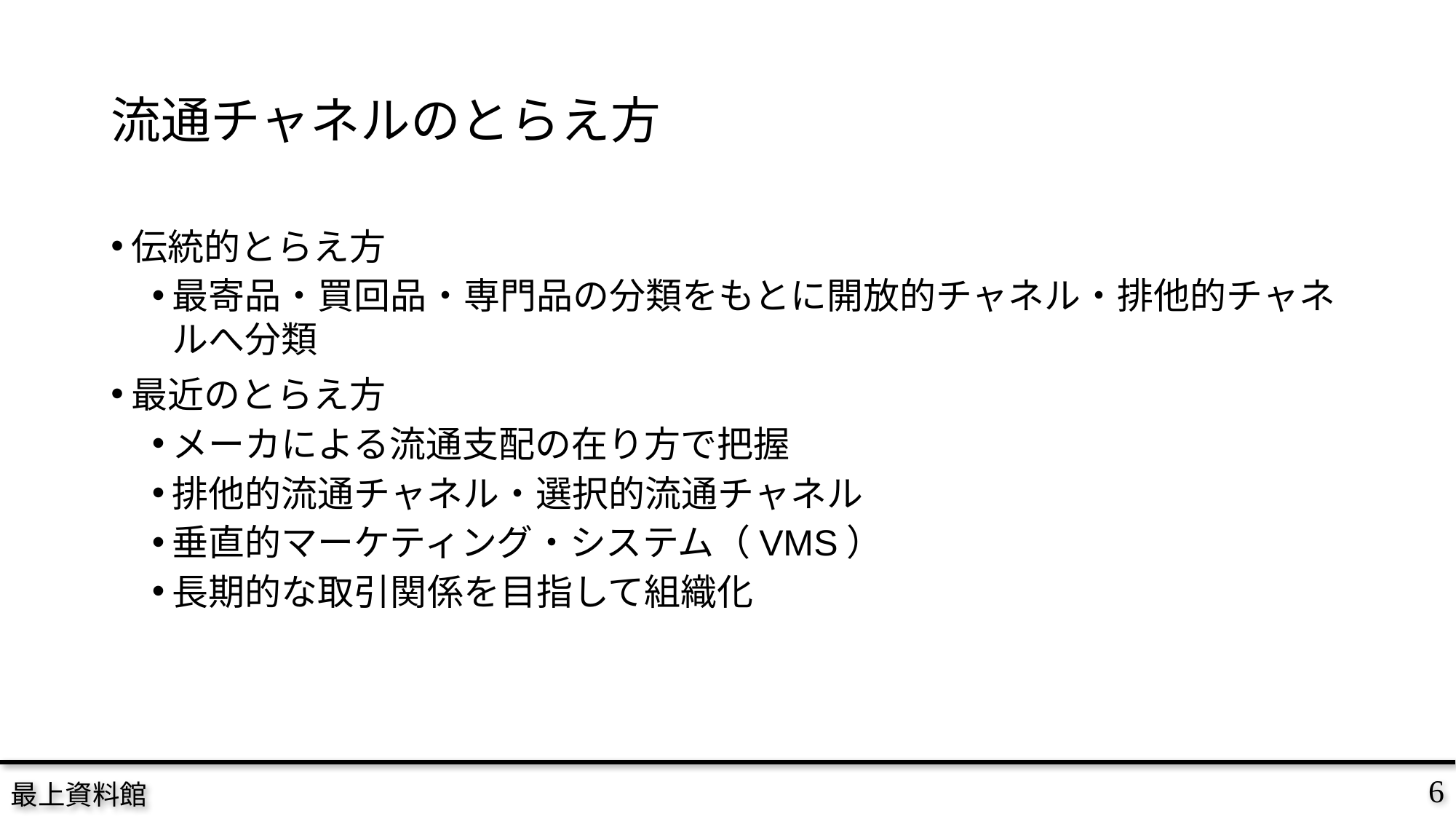

# 流通チャネルのとらえ方
伝統的とらえ方
最寄品・買回品・専門品の分類をもとに開放的チャネル・排他的チャネルへ分類
最近のとらえ方
メーカによる流通支配の在り方で把握
排他的流通チャネル・選択的流通チャネル
垂直的マーケティング・システム（VMS）
長期的な取引関係を目指して組織化